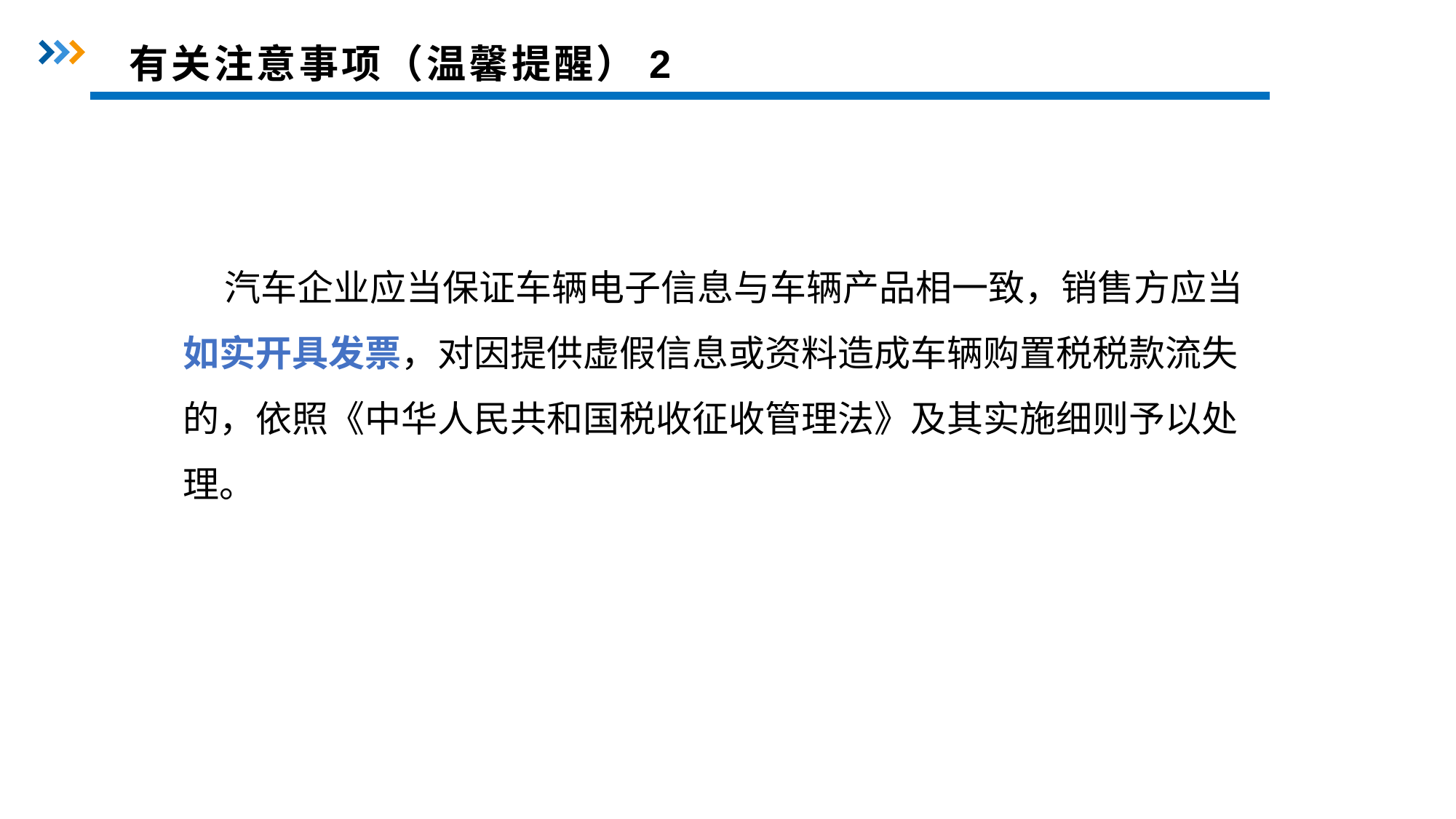

# 有关注意事项（温馨提醒）2
    汽车企业应当保证车辆电子信息与车辆产品相一致，销售方应当如实开具发票，对因提供虚假信息或资料造成车辆购置税税款流失的，依照《中华人民共和国税收征收管理法》及其实施细则予以处理。